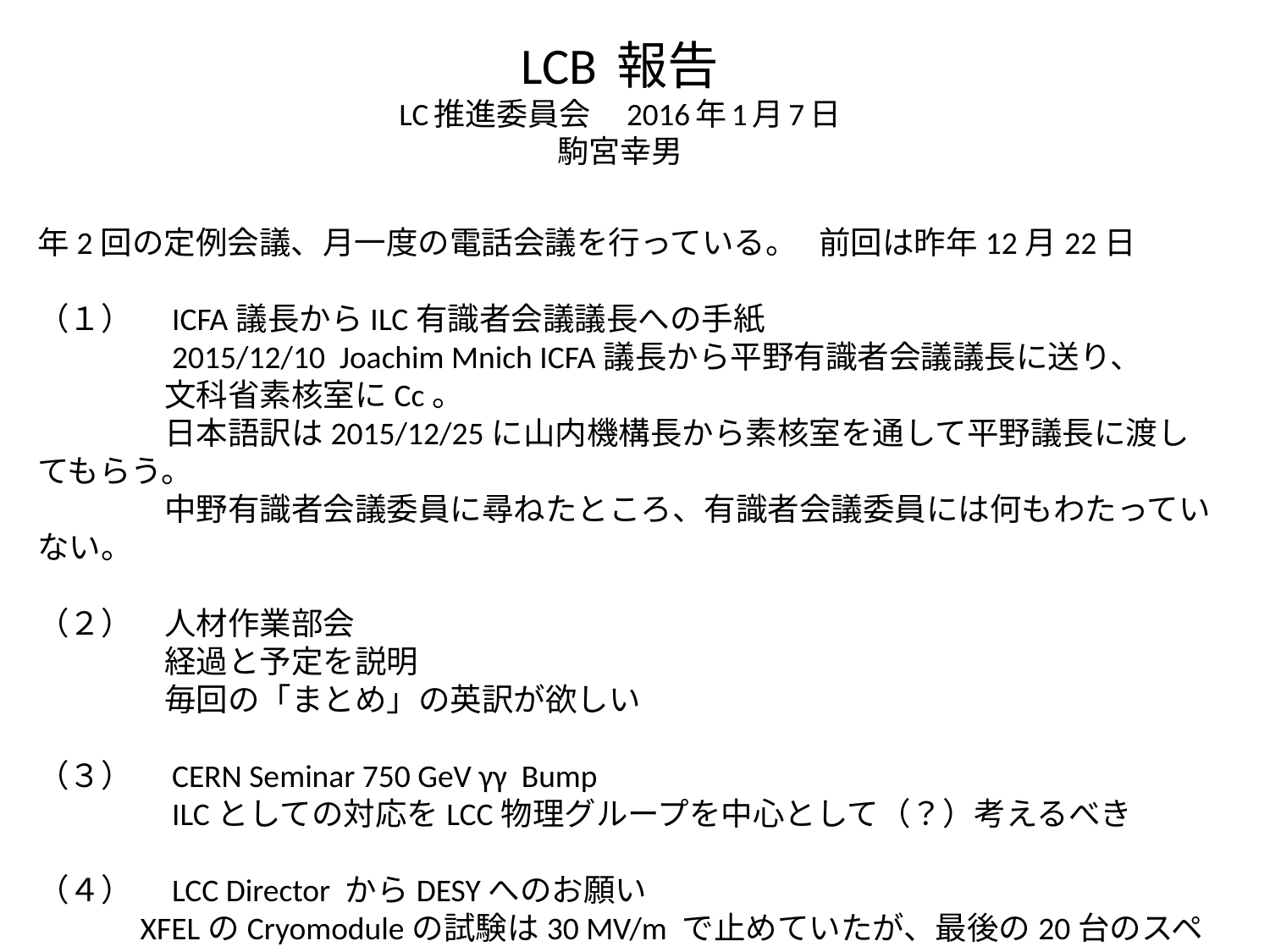

# LCB 報告 LC推進委員会　2016年1月7日 駒宮幸男
年2回の定例会議、月一度の電話会議を行っている。   前回は昨年12月22日

（１）　ICFA議長からILC有識者会議議長への手紙
　　　　2015/12/10  Joachim Mnich ICFA議長から平野有識者会議議長に送り、
　　　　文科省素核室にCc。
　　　　日本語訳は2015/12/25に山内機構長から素核室を通して平野議長に渡してもらう。
　　　　中野有識者会議委員に尋ねたところ、有識者会議委員には何もわたっていない。

（２）　人材作業部会
　　　　経過と予定を説明
　　　　毎回の「まとめ」の英訳が欲しい

（３）　CERN Seminar 750 GeV γγ  Bump
　　　　ILCとしての対応をLCC物理グループを中心として（？）考えるべき

（４）　LCC Director からDESYへのお願い
　　　XFELのCryomoduleの試験は30 MV/m で止めていたが、最後の20台のスペア
　　　は２Kと1.8Kにおいて、35MV/m　までは再試験してほしい。